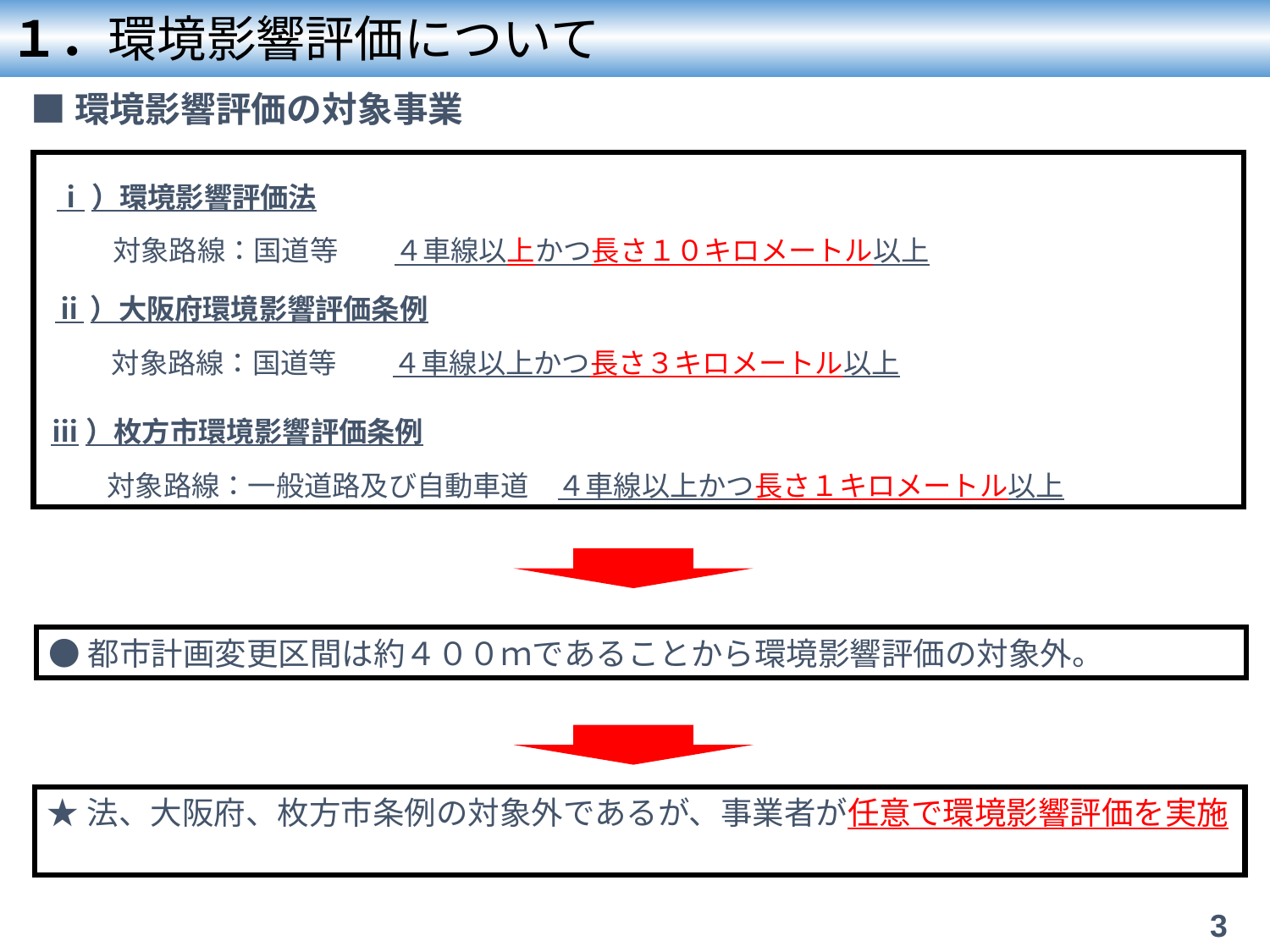

１．環境影響評価について
■環境影響評価の対象事業

ⅰ）環境影響評価法
　　対象路線：国道等　　４車線以上かつ長さ１０キロメートル以上
ⅱ）大阪府環境影響評価条例
　　対象路線：国道等　　４車線以上かつ長さ３キロメートル以上
ⅲ）枚方市環境影響評価条例
　　対象路線：一般道路及び自動車道　４車線以上かつ長さ１キロメートル以上

●都市計画変更区間は約４００ｍであることから環境影響評価の対象外。

★法、大阪府、枚方市条例の対象外であるが、事業者が任意で環境影響評価を実施
3